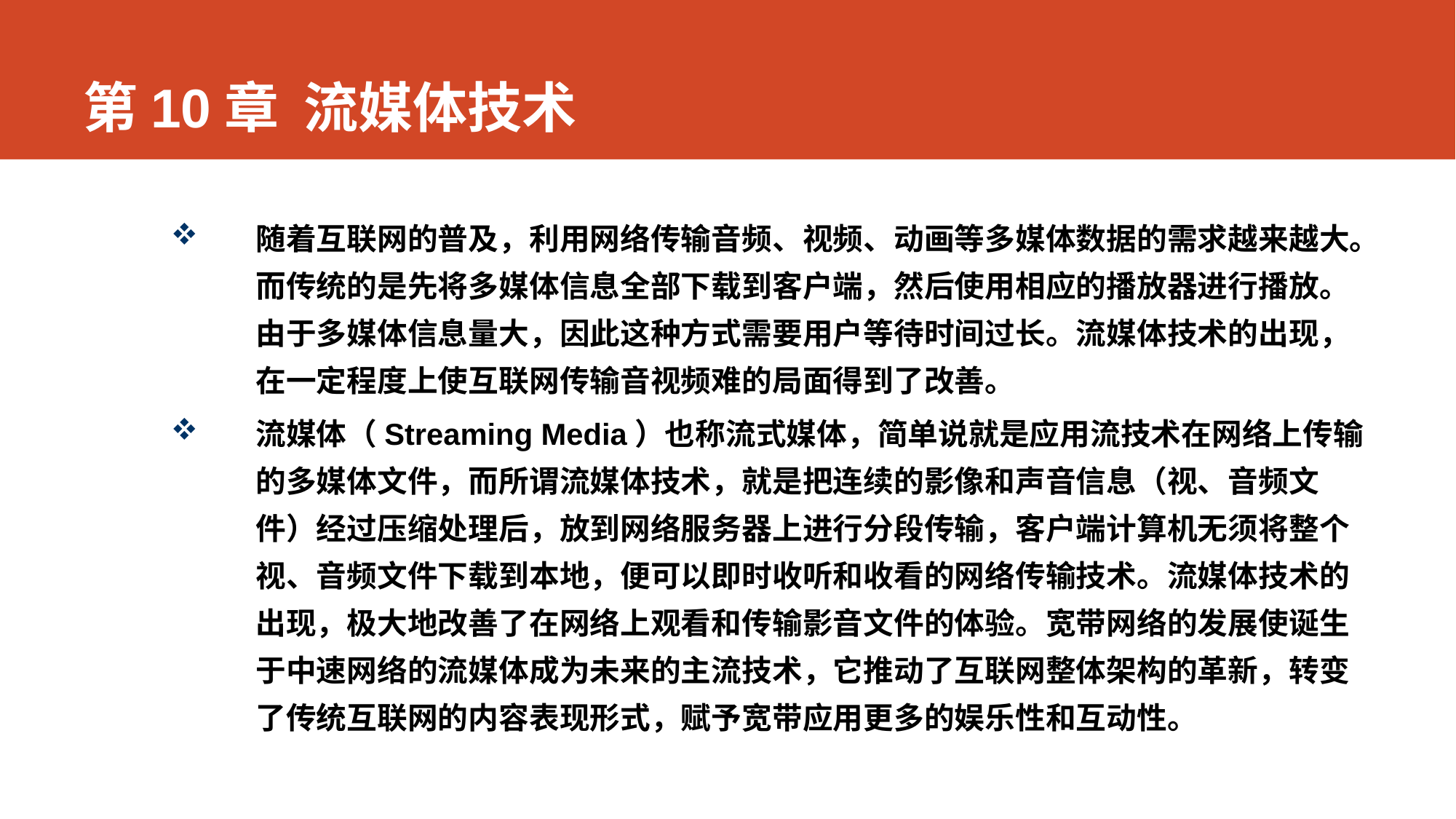

# 第10章  流媒体技术
随着互联网的普及，利用网络传输音频、视频、动画等多媒体数据的需求越来越大。而传统的是先将多媒体信息全部下载到客户端，然后使用相应的播放器进行播放。由于多媒体信息量大，因此这种方式需要用户等待时间过长。流媒体技术的出现，在一定程度上使互联网传输音视频难的局面得到了改善。
流媒体（Streaming Media）也称流式媒体，简单说就是应用流技术在网络上传输的多媒体文件，而所谓流媒体技术，就是把连续的影像和声音信息（视、音频文件）经过压缩处理后，放到网络服务器上进行分段传输，客户端计算机无须将整个视、音频文件下载到本地，便可以即时收听和收看的网络传输技术。流媒体技术的出现，极大地改善了在网络上观看和传输影音文件的体验。宽带网络的发展使诞生于中速网络的流媒体成为未来的主流技术，它推动了互联网整体架构的革新，转变了传统互联网的内容表现形式，赋予宽带应用更多的娱乐性和互动性。